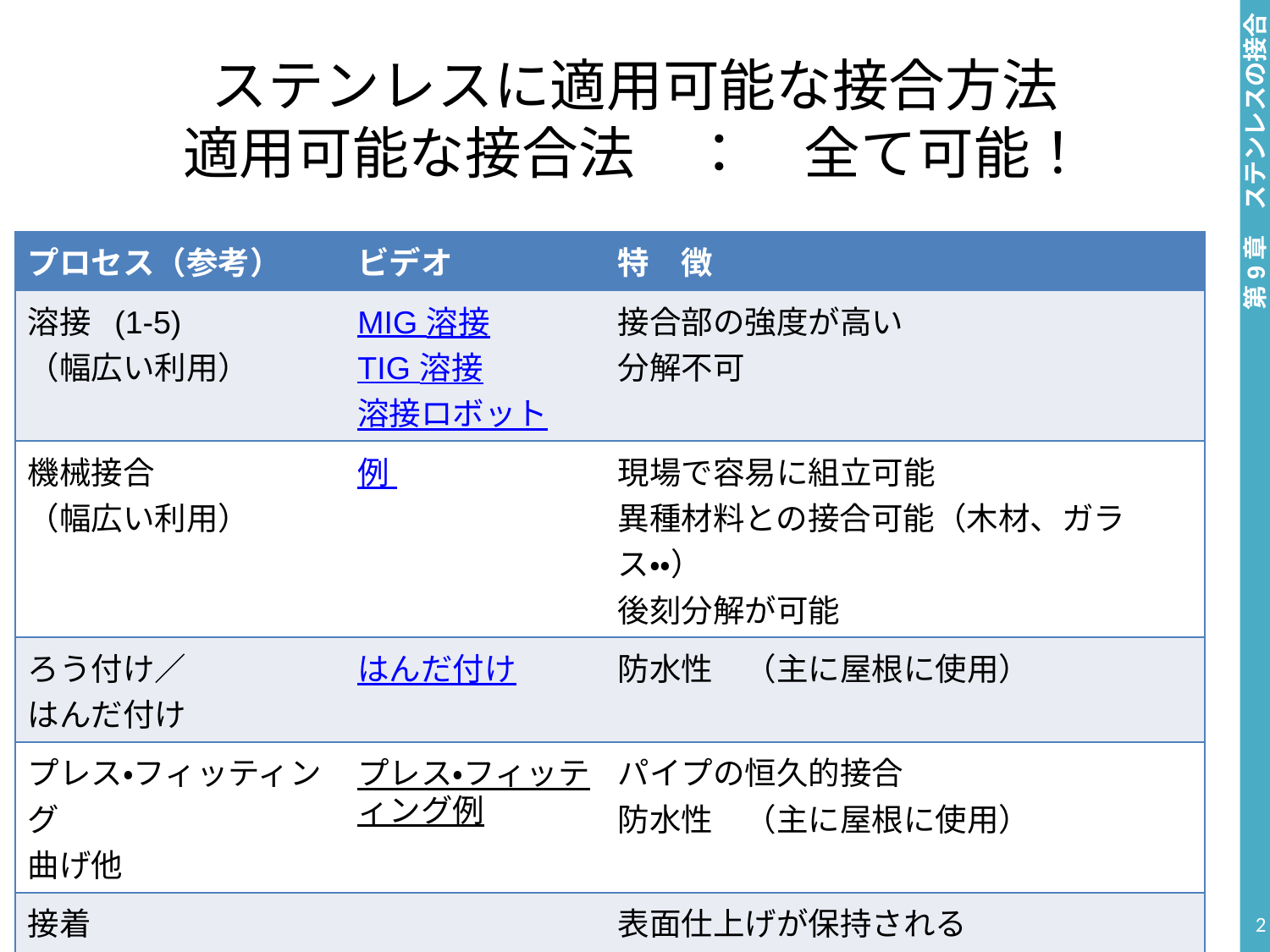

# ステンレスに適用可能な接合方法 適用可能な接合法　：　全て可能！
| プロセス（参考） | ビデオ | 特　徴 |
| --- | --- | --- |
| 溶接 (1-5) （幅広い利用） | MIG 溶接 TIG 溶接 溶接ロボット | 接合部の強度が高い 分解不可 |
| 機械接合 （幅広い利用） | 例 | 現場で容易に組立可能 異種材料との接合可能（木材、ガラス・・） 後刻分解が可能 |
| ろう付け／ はんだ付け | はんだ付け | 防水性　（主に屋根に使用） |
| プレス・フィッティング 曲げ他 | プレス・フィッティング例 | パイプの恒久的接合 防水性　（主に屋根に使用） |
| 接着 （適用例少ないが徐々に増加している） |  | 表面仕上げが保持される |
2